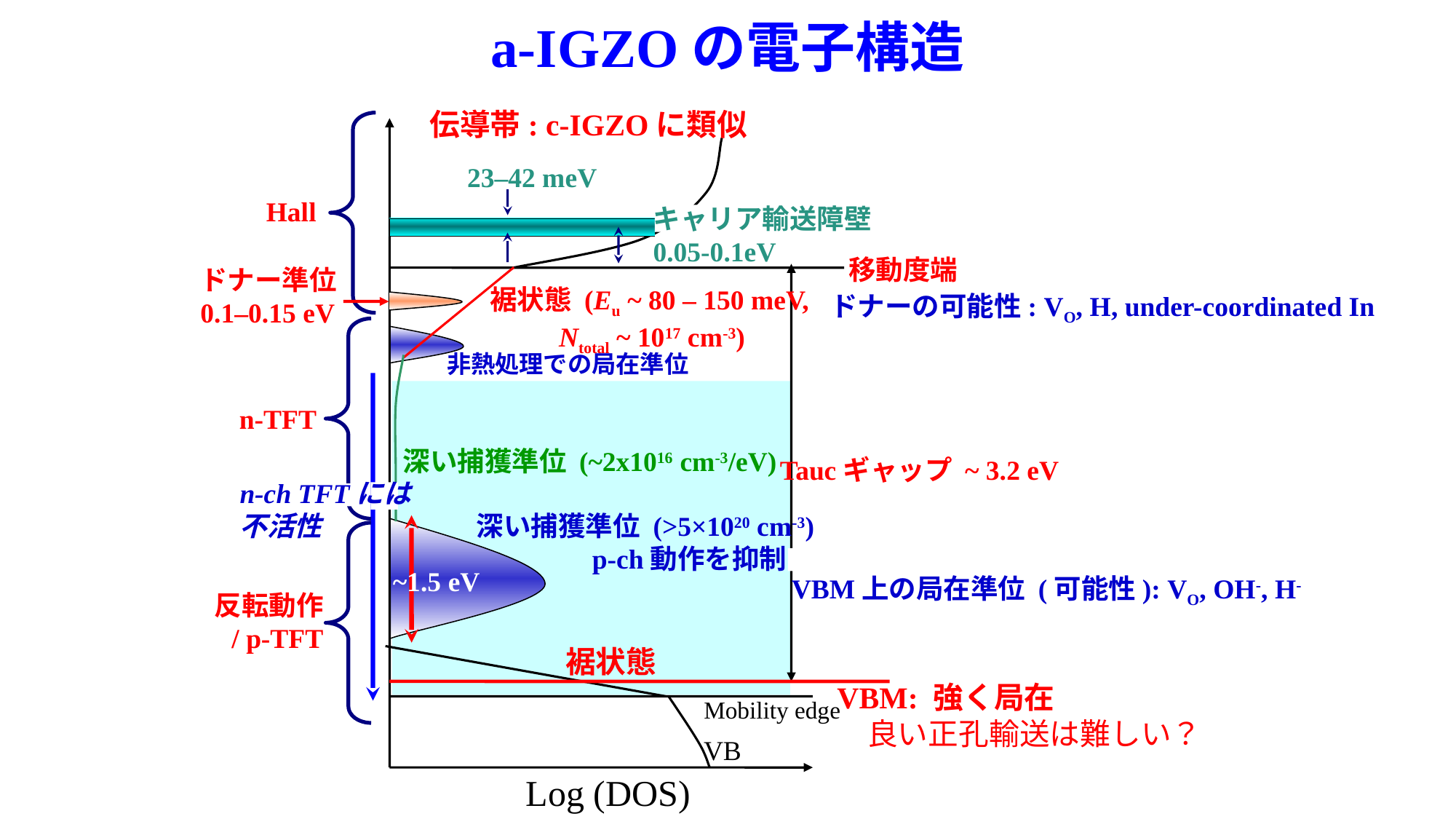

a-IGZOの電子構造
伝導帯: c-IGZOに類似

23–42 meV
Hall

キャリア輸送障壁
0.05-0.1eV

移動度端
ドナー準位
0.1–0.15 eV

裾状態 (Eu ~ 80 – 150 meV,
          Ntotal ~ 1017 cm-3)
ドナーの可能性: VO, H, under-coordinated In

非熱処理での局在準位

n-TFT
深い捕獲準位 (~2x1016 cm-3/eV)
Taucギャップ ~ 3.2 eV
n-ch TFTには
不活性

深い捕獲準位 (>5×1020 cm-3)
　　　　p-ch動作を抑制

~1.5 eV
VBM上の局在準位 (可能性): VO, OH-, H-
反転動作
/ p-TFT
裾状態

VBM: 強く局在
　良い正孔輸送は難しい？

Mobility edge

VB
Log (DOS)